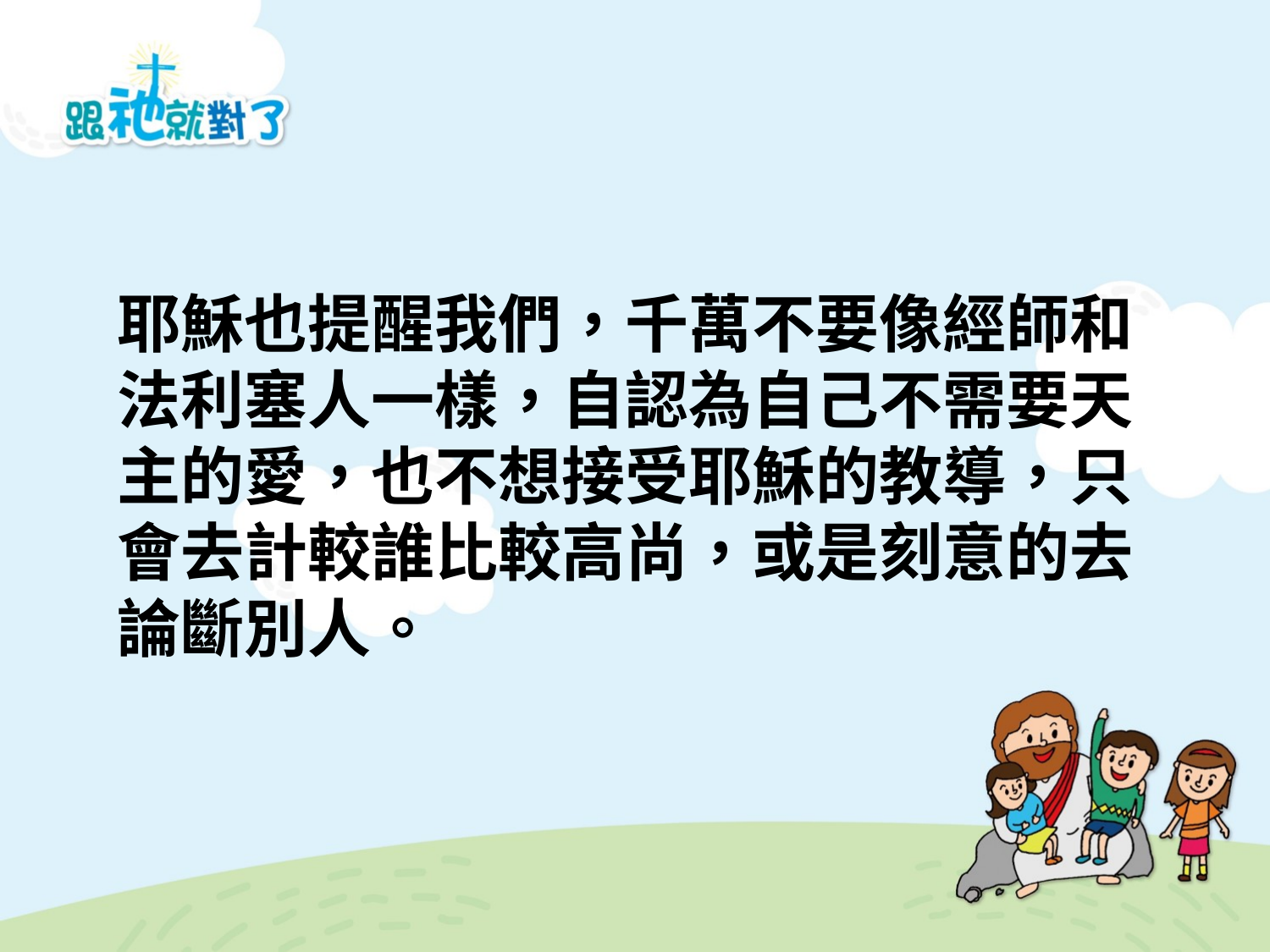

耶穌也提醒我們，千萬不要像經師和法利塞人一樣，自認為自己不需要天主的愛，也不想接受耶穌的教導，只會去計較誰比較高尚，或是刻意的去論斷別人。